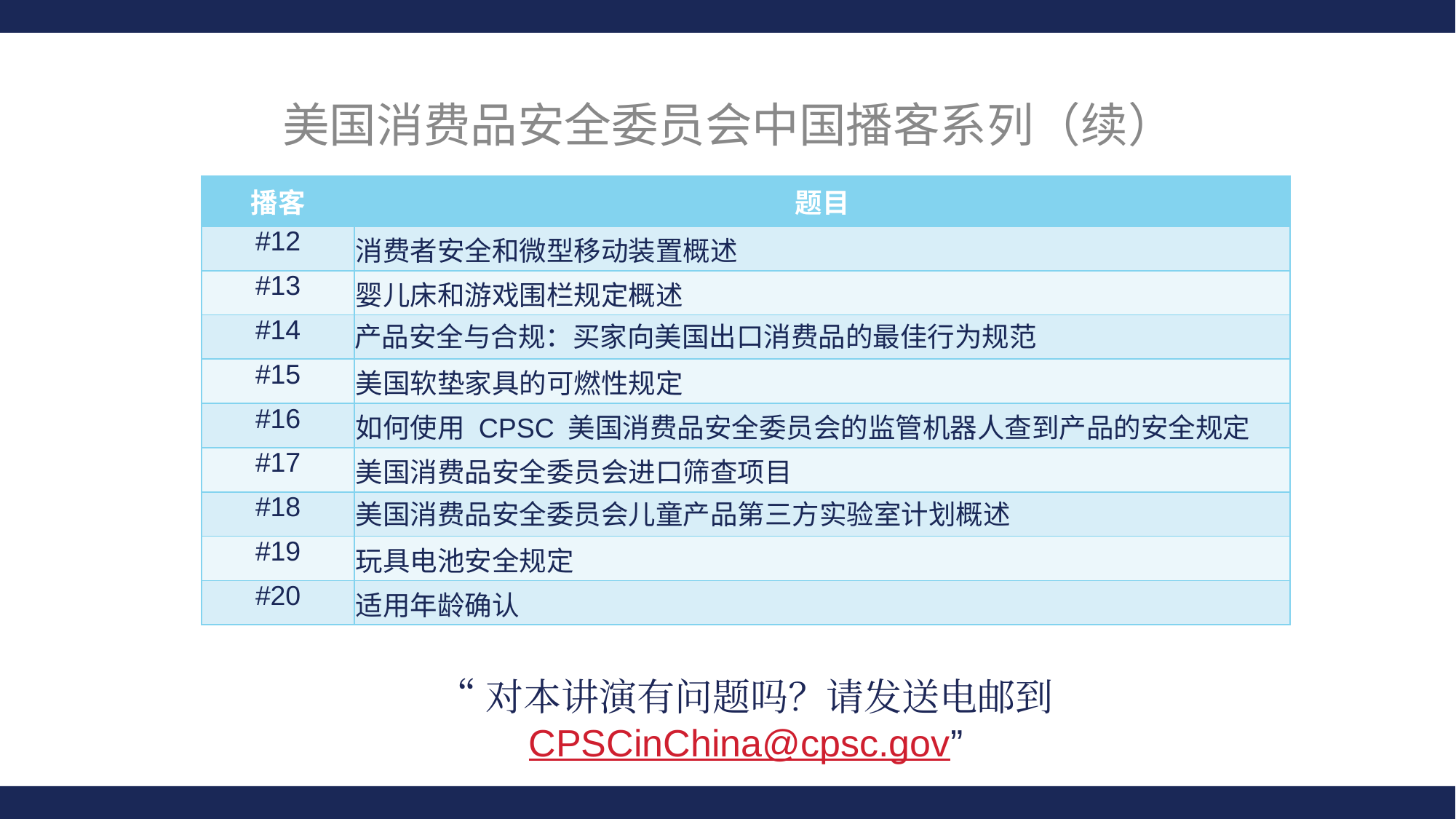

美国消费品安全委员会中国播客系列（续）

| 播客 | 题目 |
| --- | --- |
| #12 | 消费者安全和微型移动装置概述 |
| #13 | 婴儿床和游戏围栏规定概述 |
| #14 | 产品安全与合规：买家向美国出口消费品的最佳行为规范 |
| #15 | 美国软垫家具的可燃性规定 |
| #16 | 如何使用 CPSC 美国消费品安全委员会的监管机器人查到产品的安全规定 |
| #17 | 美国消费品安全委员会进口筛查项目 |
| #18 | 美国消费品安全委员会儿童产品第三方实验室计划概述 |
| #19 | 玩具电池安全规定 |
| #20 | 适用年龄确认 |
“对本讲演有问题吗？请发送电邮到
CPSCinChina@cpsc.gov”